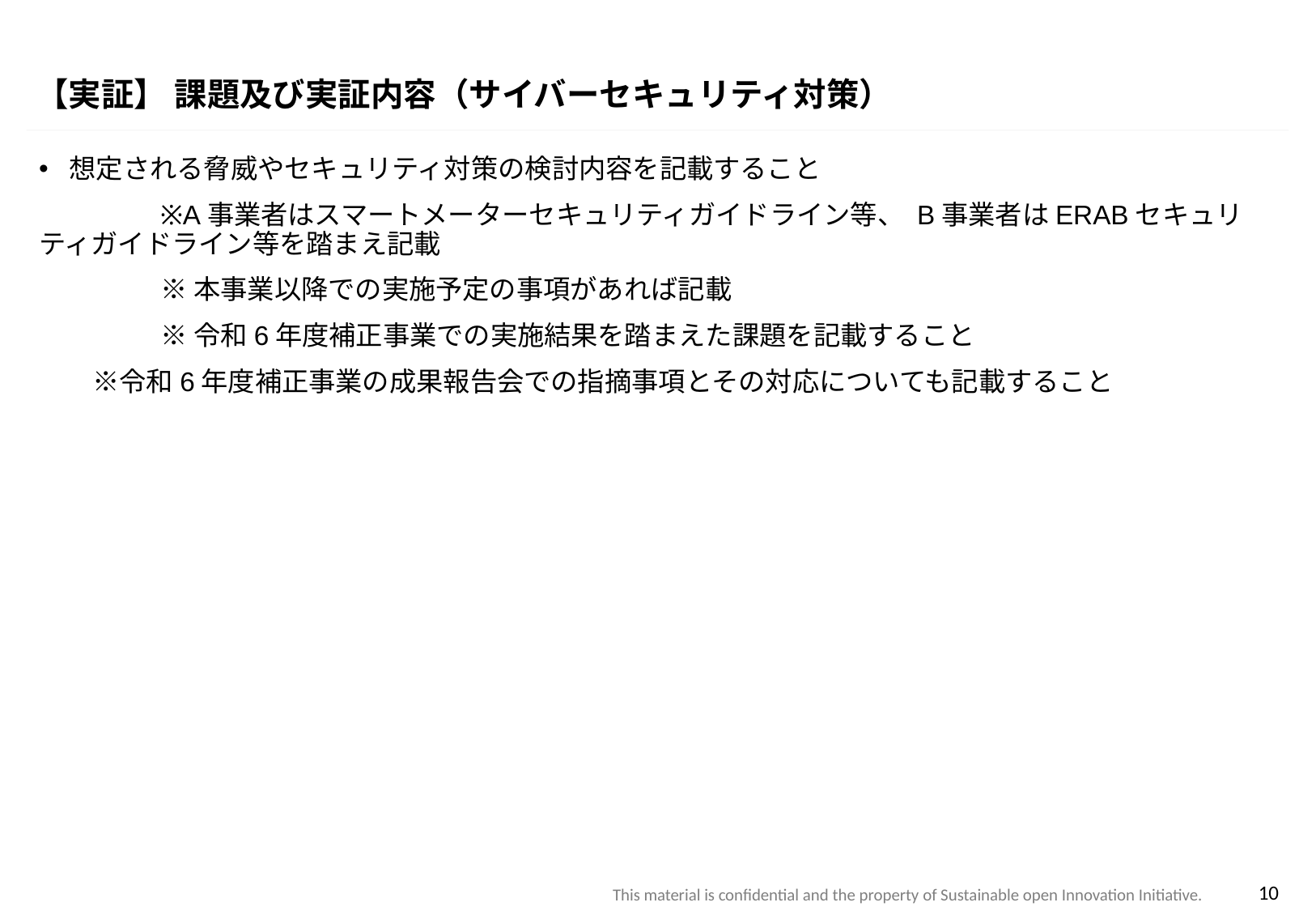

【実証】 課題及び実証内容（サイバーセキュリティ対策）
想定される脅威やセキュリティ対策の検討内容を記載すること
	※A事業者はスマートメーターセキュリティガイドライン等、 B事業者はERABセキュリティガイドライン等を踏まえ記載
	※本事業以降での実施予定の事項があれば記載
	※令和6年度補正事業での実施結果を踏まえた課題を記載すること
　　※令和6年度補正事業の成果報告会での指摘事項とその対応についても記載すること